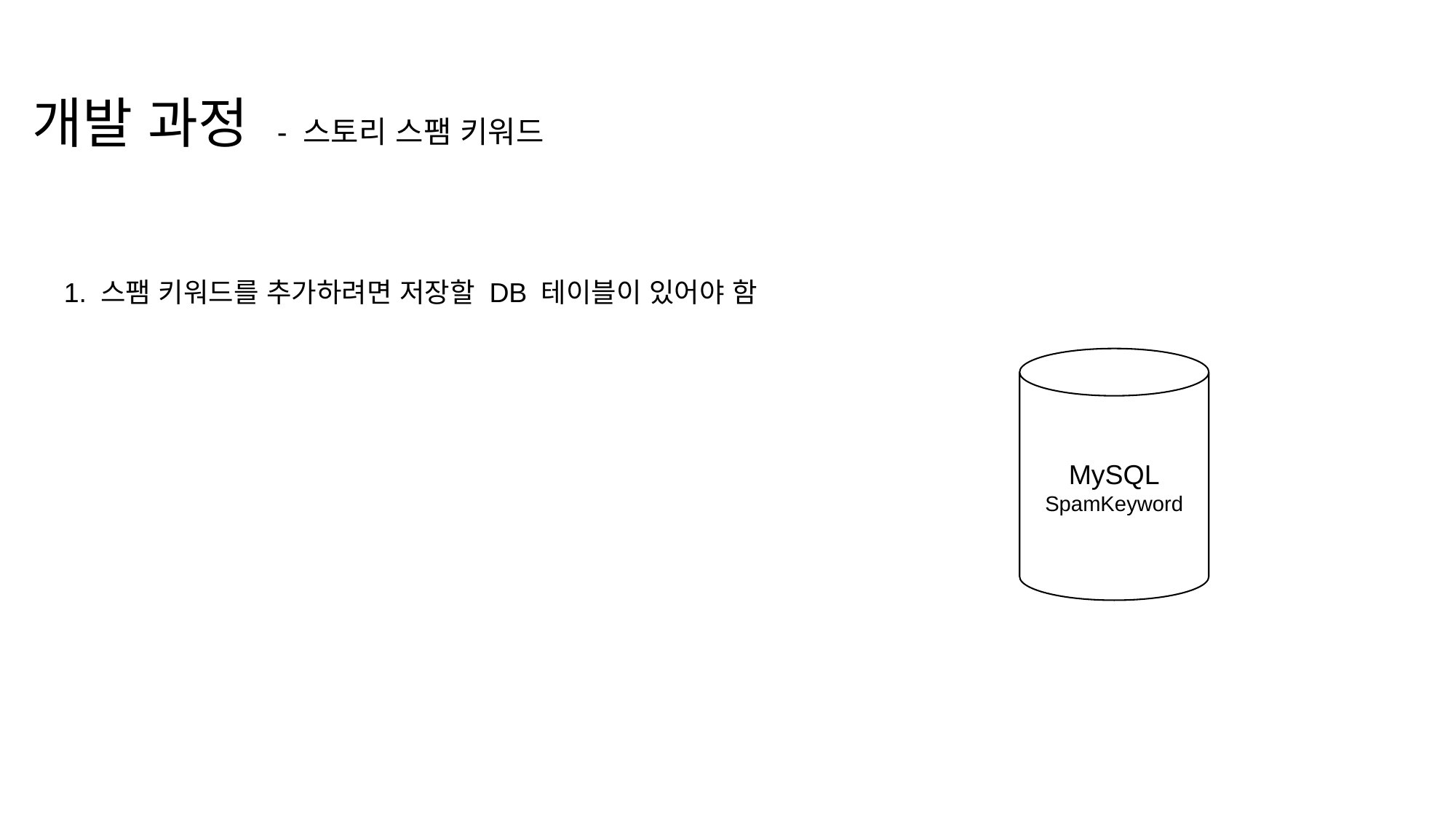

개발 과정 - 스토리 스팸 키워드
1. 스팸 키워드를 추가하려면 저장할 DB 테이블이 있어야 함
MySQL
SpamKeyword